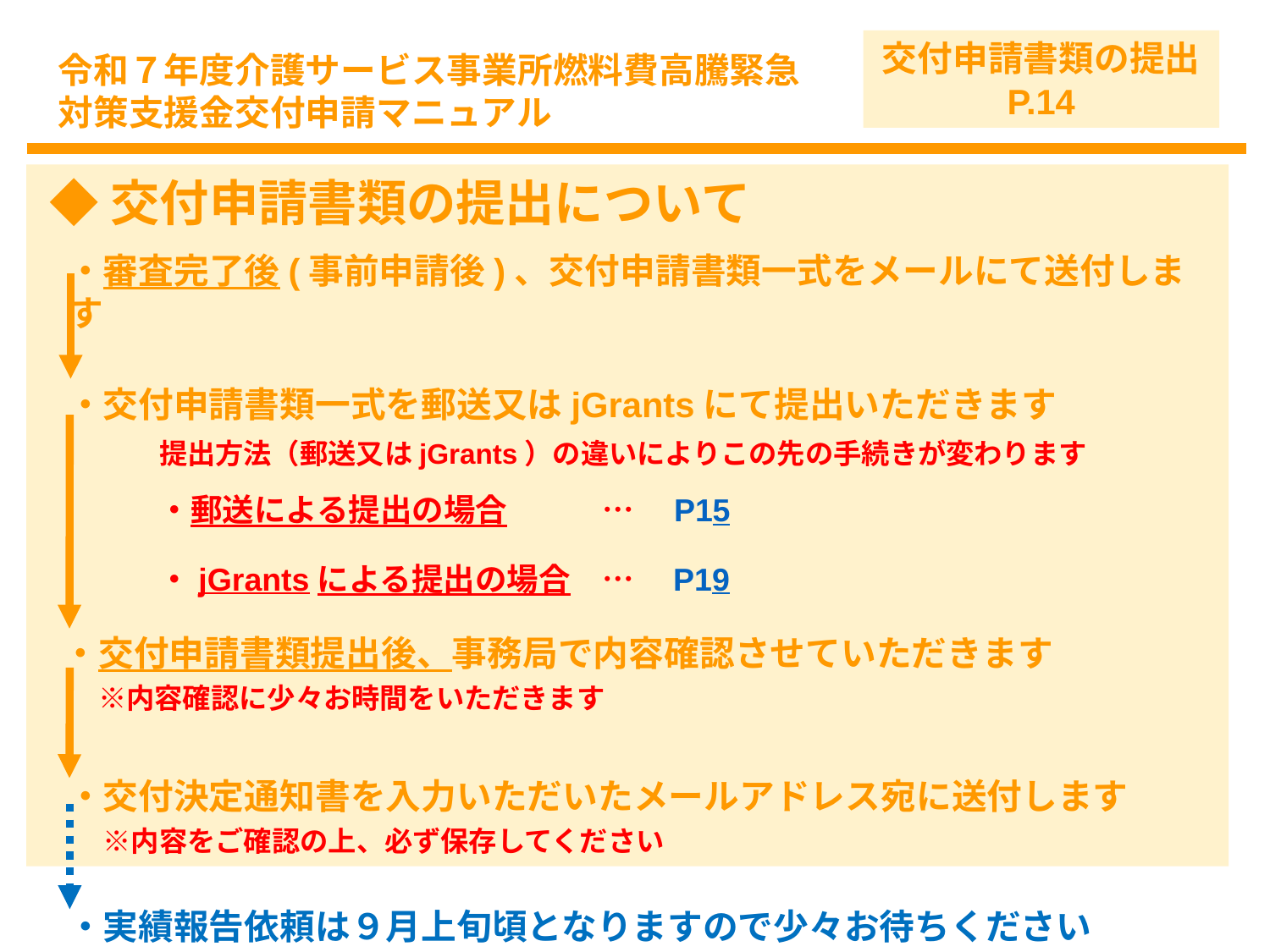

交付申請書類の提出
P.14
令和７年度介護サービス事業所燃料費高騰緊急対策支援金交付申請マニュアル

◆交付申請書類の提出について
・審査完了後(事前申請後)、交付申請書類一式をメールにて送付します
・交付申請書類一式を郵送又はjGrantsにて提出いただきます
提出方法（郵送又はjGrants）の違いによりこの先の手続きが変わります
・郵送による提出の場合　　　…　P15
・jGrantsによる提出の場合　…　P19
・交付申請書類提出後、事務局で内容確認させていただきます
　※内容確認に少々お時間をいただきます
・交付決定通知書を入力いただいたメールアドレス宛に送付します
　※内容をご確認の上、必ず保存してください
・実績報告依頼は９月上旬頃となりますので少々お待ちください